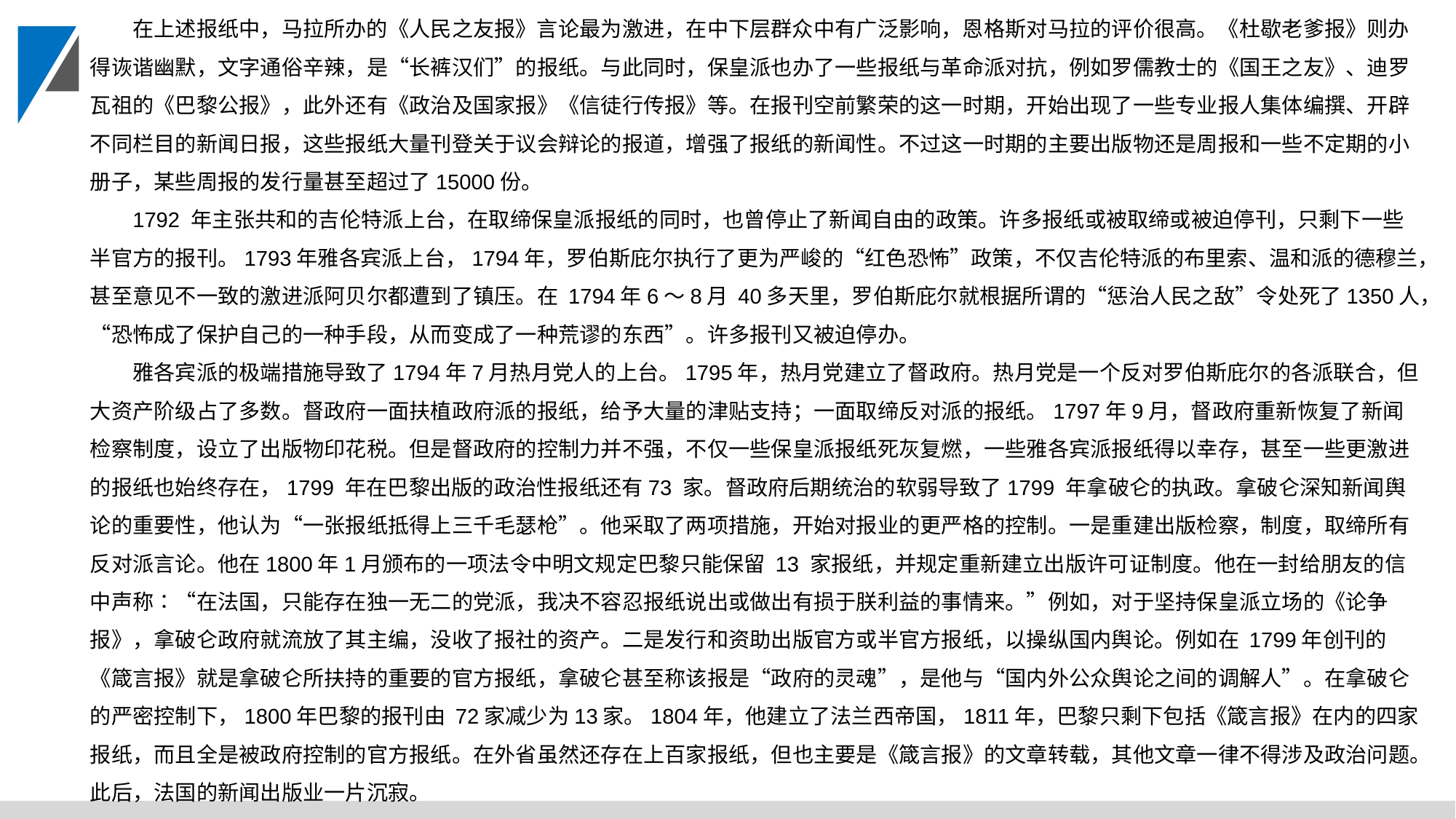

在上述报纸中，马拉所办的《人民之友报》言论最为激进，在中下层群众中有广泛影响，恩格斯对马拉的评价很高。《杜歇老爹报》则办得诙谐幽默，文字通俗辛辣，是“长裤汉们”的报纸。与此同时，保皇派也办了一些报纸与革命派对抗，例如罗儒教士的《国王之友》、迪罗瓦祖的《巴黎公报》，此外还有《政治及国家报》《信徒行传报》等。在报刊空前繁荣的这一时期，开始出现了一些专业报人集体编撰、开辟不同栏目的新闻日报，这些报纸大量刊登关于议会辩论的报道，增强了报纸的新闻性。不过这一时期的主要出版物还是周报和一些不定期的小册子，某些周报的发行量甚至超过了15000份。
1792 年主张共和的吉伦特派上台，在取缔保皇派报纸的同时，也曾停止了新闻自由的政策。许多报纸或被取缔或被迫停刊，只剩下一些半官方的报刊。1793年雅各宾派上台，1794年，罗伯斯庇尔执行了更为严峻的“红色恐怖”政策，不仅吉伦特派的布里索、温和派的德穆兰，甚至意见不一致的激进派阿贝尔都遭到了镇压。在 1794年6～8月 40多天里，罗伯斯庇尔就根据所谓的“惩治人民之敌”令处死了1350人，“恐怖成了保护自己的一种手段，从而变成了一种荒谬的东西”。许多报刊又被迫停办。
雅各宾派的极端措施导致了1794年7月热月党人的上台。1795年，热月党建立了督政府。热月党是一个反对罗伯斯庇尔的各派联合，但大资产阶级占了多数。督政府一面扶植政府派的报纸，给予大量的津贴支持；一面取缔反对派的报纸。1797年9月，督政府重新恢复了新闻检察制度，设立了出版物印花税。但是督政府的控制力并不强，不仅一些保皇派报纸死灰复燃，一些雅各宾派报纸得以幸存，甚至一些更激进的报纸也始终存在，1799 年在巴黎出版的政治性报纸还有73 家。督政府后期统治的软弱导致了1799 年拿破仑的执政。拿破仑深知新闻舆论的重要性，他认为“一张报纸抵得上三千毛瑟枪”。他采取了两项措施，开始对报业的更严格的控制。一是重建出版检察，制度，取缔所有反对派言论。他在1800年1月颁布的一项法令中明文规定巴黎只能保留 13 家报纸，并规定重新建立出版许可证制度。他在一封给朋友的信中声称∶“在法国，只能存在独一无二的党派，我决不容忍报纸说出或做出有损于朕利益的事情来。”例如，对于坚持保皇派立场的《论争报》，拿破仑政府就流放了其主编，没收了报社的资产。二是发行和资助出版官方或半官方报纸，以操纵国内舆论。例如在 1799年创刊的《箴言报》就是拿破仑所扶持的重要的官方报纸，拿破仑甚至称该报是“政府的灵魂”，是他与“国内外公众舆论之间的调解人”。在拿破仑的严密控制下，1800年巴黎的报刊由 72家减少为13家。1804年，他建立了法兰西帝国，1811年，巴黎只剩下包括《箴言报》在内的四家报纸，而且全是被政府控制的官方报纸。在外省虽然还存在上百家报纸，但也主要是《箴言报》的文章转载，其他文章一律不得涉及政治问题。此后，法国的新闻出版业一片沉寂。